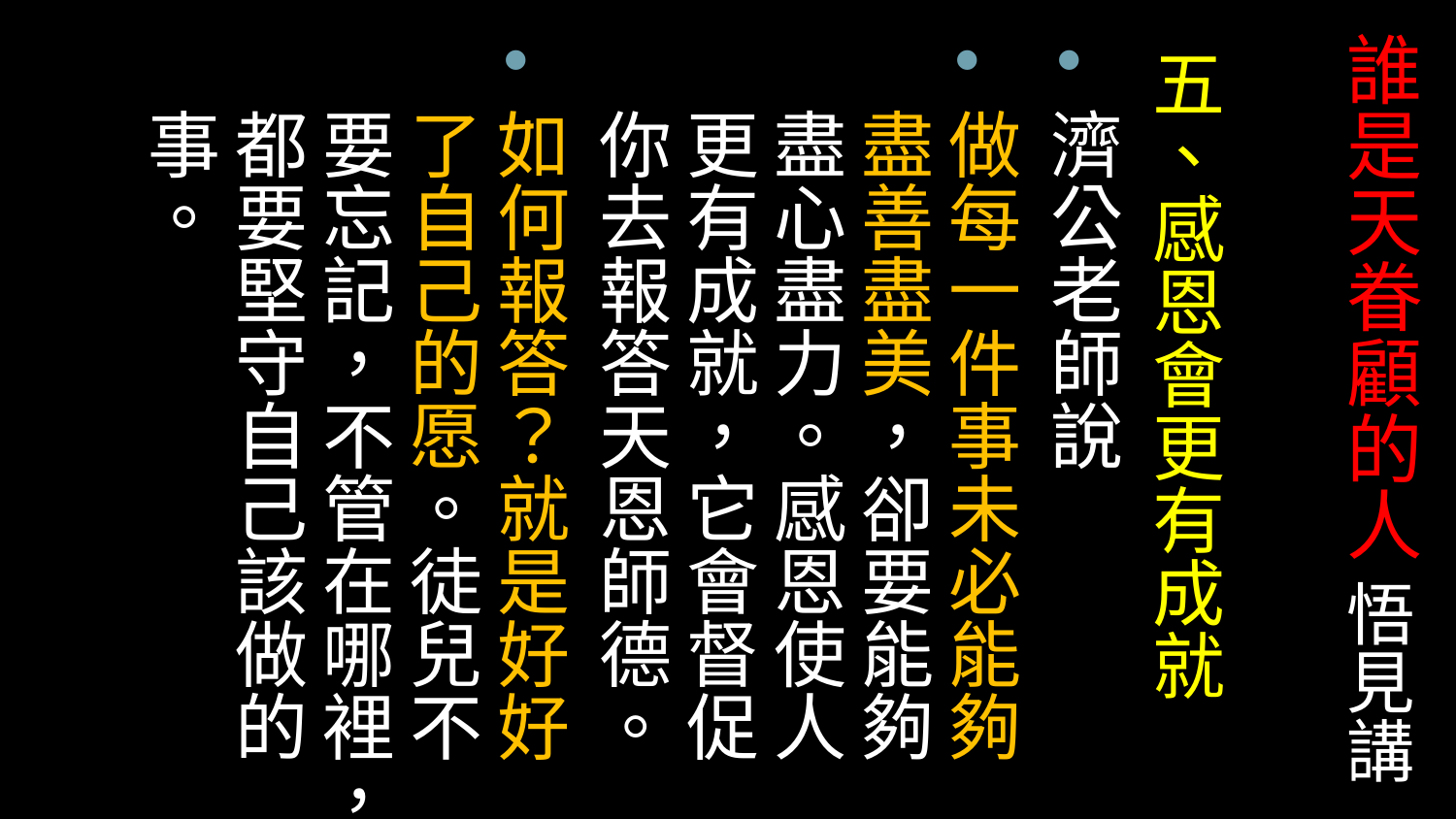

# 誰是天眷顧的人 悟見講
五、感恩會更有成就
濟公老師說
做每一件事未必能夠盡善盡美，卻要能夠盡心盡力。感恩使人更有成就，它會督促你去報答天恩師德。
如何報答？就是好好了自己的愿。徒兒不要忘記，不管在哪裡，都要堅守自己該做的事。